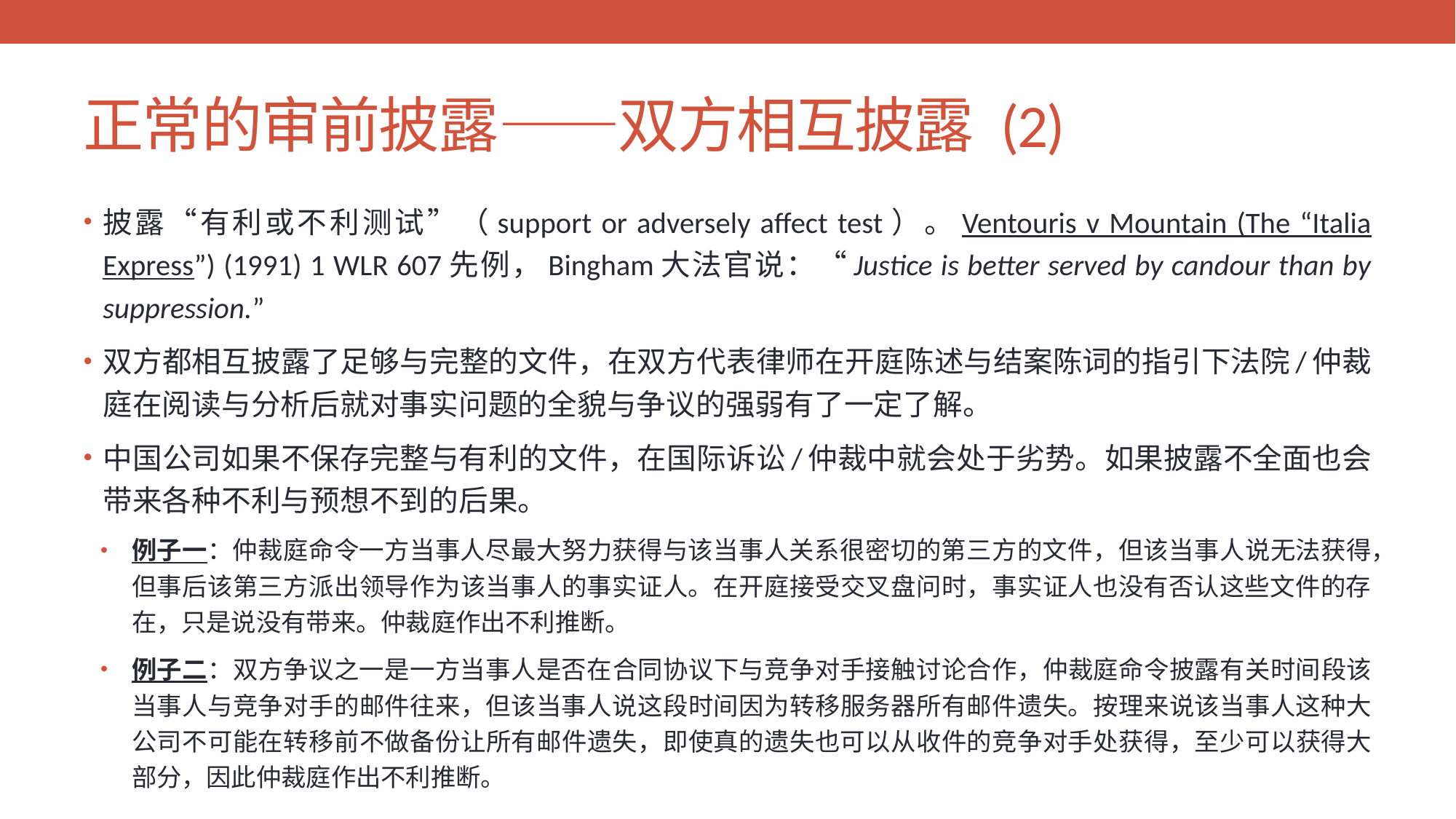

# 正常的审前披露——双方相互披露 (2)
披露“有利或不利测试”（support or adversely affect test）。Ventouris v Mountain (The “Italia Express”) (1991) 1 WLR 607先例，Bingham大法官说：“Justice is better served by candour than by suppression.”
双方都相互披露了足够与完整的文件，在双方代表律师在开庭陈述与结案陈词的指引下法院/仲裁庭在阅读与分析后就对事实问题的全貌与争议的强弱有了一定了解。
中国公司如果不保存完整与有利的文件，在国际诉讼/仲裁中就会处于劣势。如果披露不全面也会带来各种不利与预想不到的后果。
例子一：仲裁庭命令一方当事人尽最大努力获得与该当事人关系很密切的第三方的文件，但该当事人说无法获得，但事后该第三方派出领导作为该当事人的事实证人。在开庭接受交叉盘问时，事实证人也没有否认这些文件的存在，只是说没有带来。仲裁庭作出不利推断。
例子二：双方争议之一是一方当事人是否在合同协议下与竞争对手接触讨论合作，仲裁庭命令披露有关时间段该当事人与竞争对手的邮件往来，但该当事人说这段时间因为转移服务器所有邮件遗失。按理来说该当事人这种大公司不可能在转移前不做备份让所有邮件遗失，即使真的遗失也可以从收件的竞争对手处获得，至少可以获得大部分，因此仲裁庭作出不利推断。